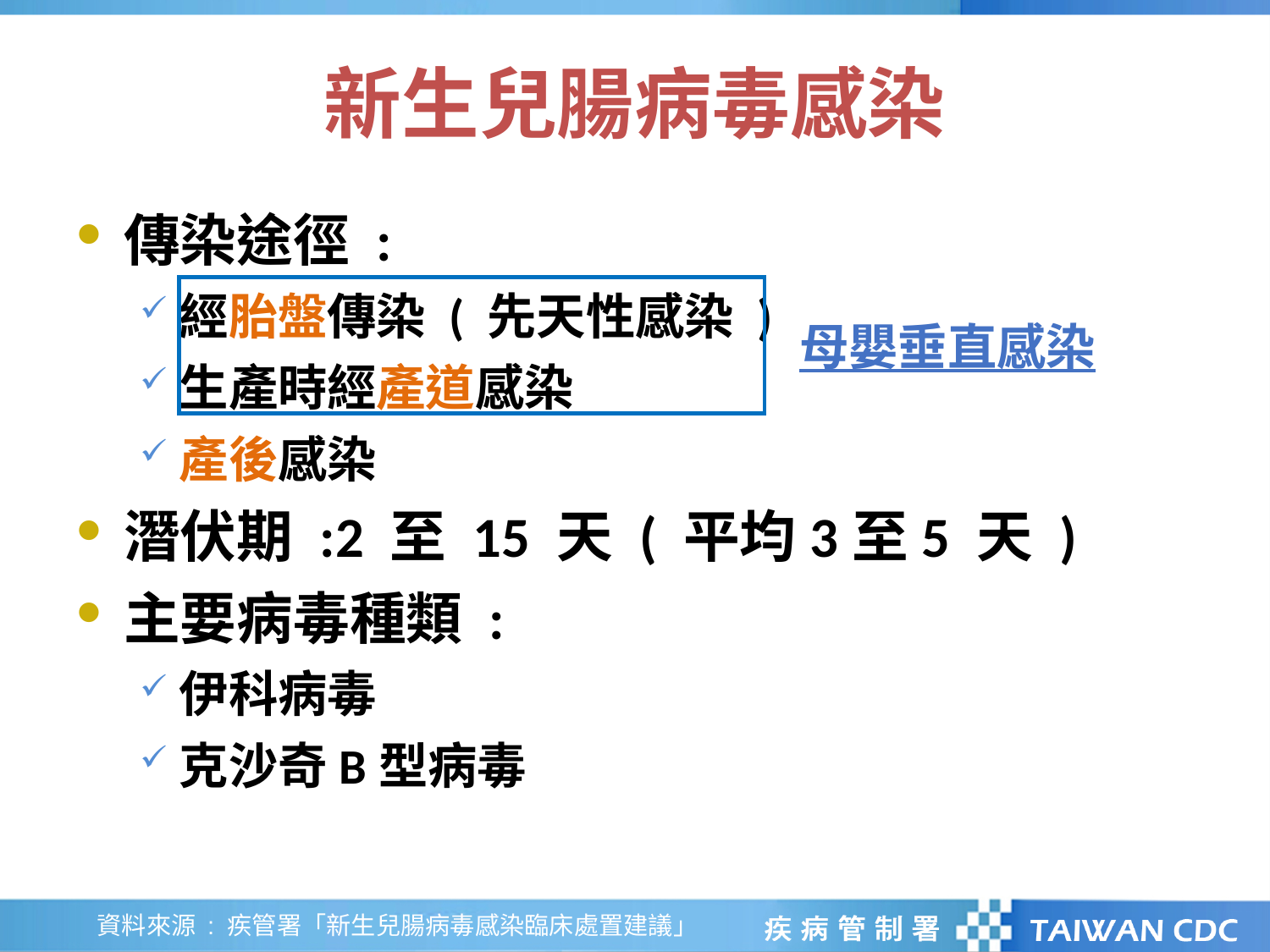

# 新生兒腸病毒感染
傳染途徑 :
經胎盤傳染 ( 先天性感染 )
生產時經產道感染
產後感染
潛伏期 :2 至 15 天 ( 平均3至5 天 )
主要病毒種類 :
伊科病毒
克沙奇B型病毒

母嬰垂直感染
資料來源 : 疾管署「新生兒腸病毒感染臨床處置建議」